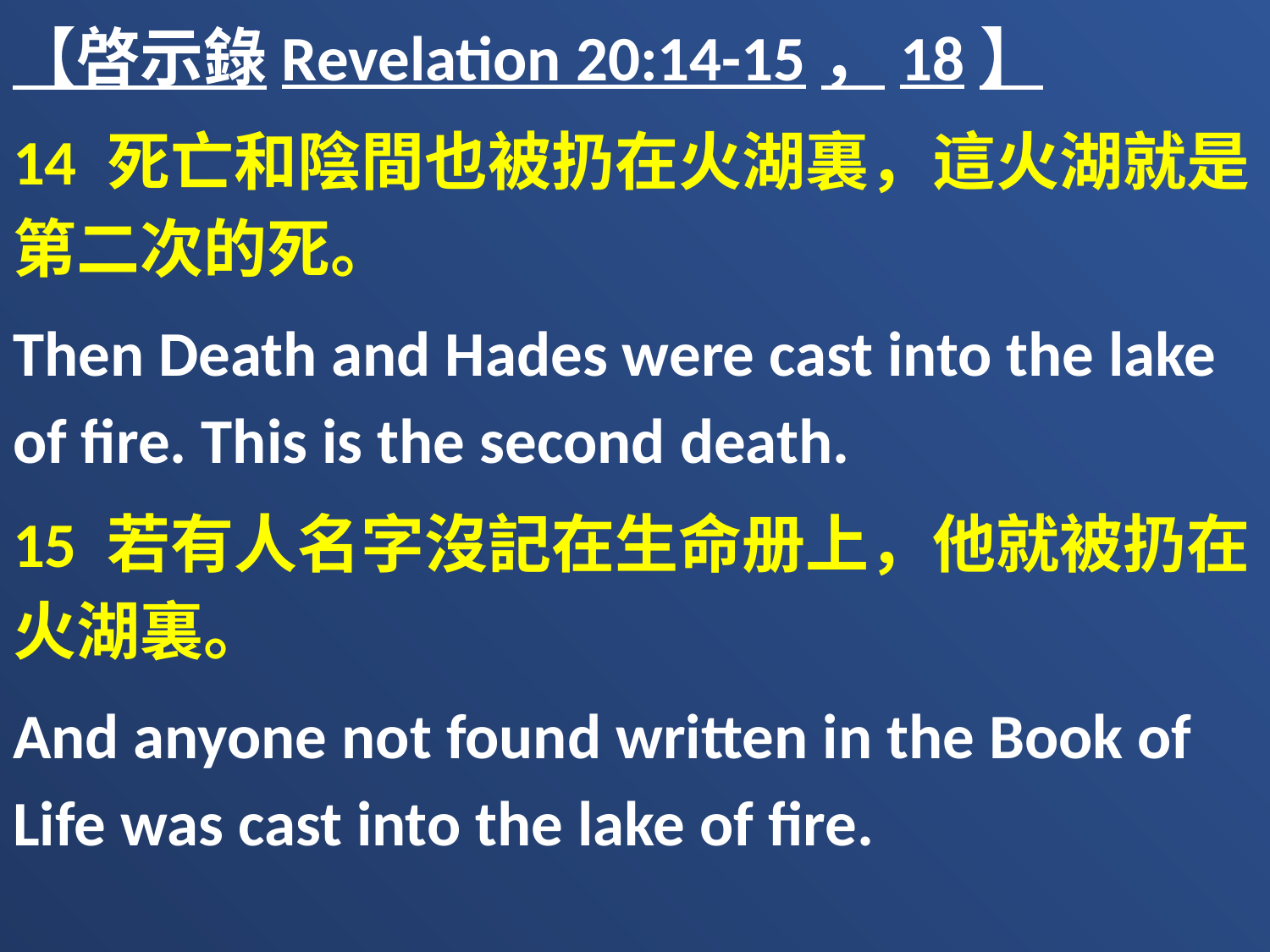

【啓示錄Revelation 20:14-15，18】
14 死亡和陰間也被扔在火湖裏，這火湖就是第二次的死。
Then Death and Hades were cast into the lake of fire. This is the second death.
15 若有人名字沒記在生命册上，他就被扔在火湖裏。
And anyone not found written in the Book of Life was cast into the lake of fire.